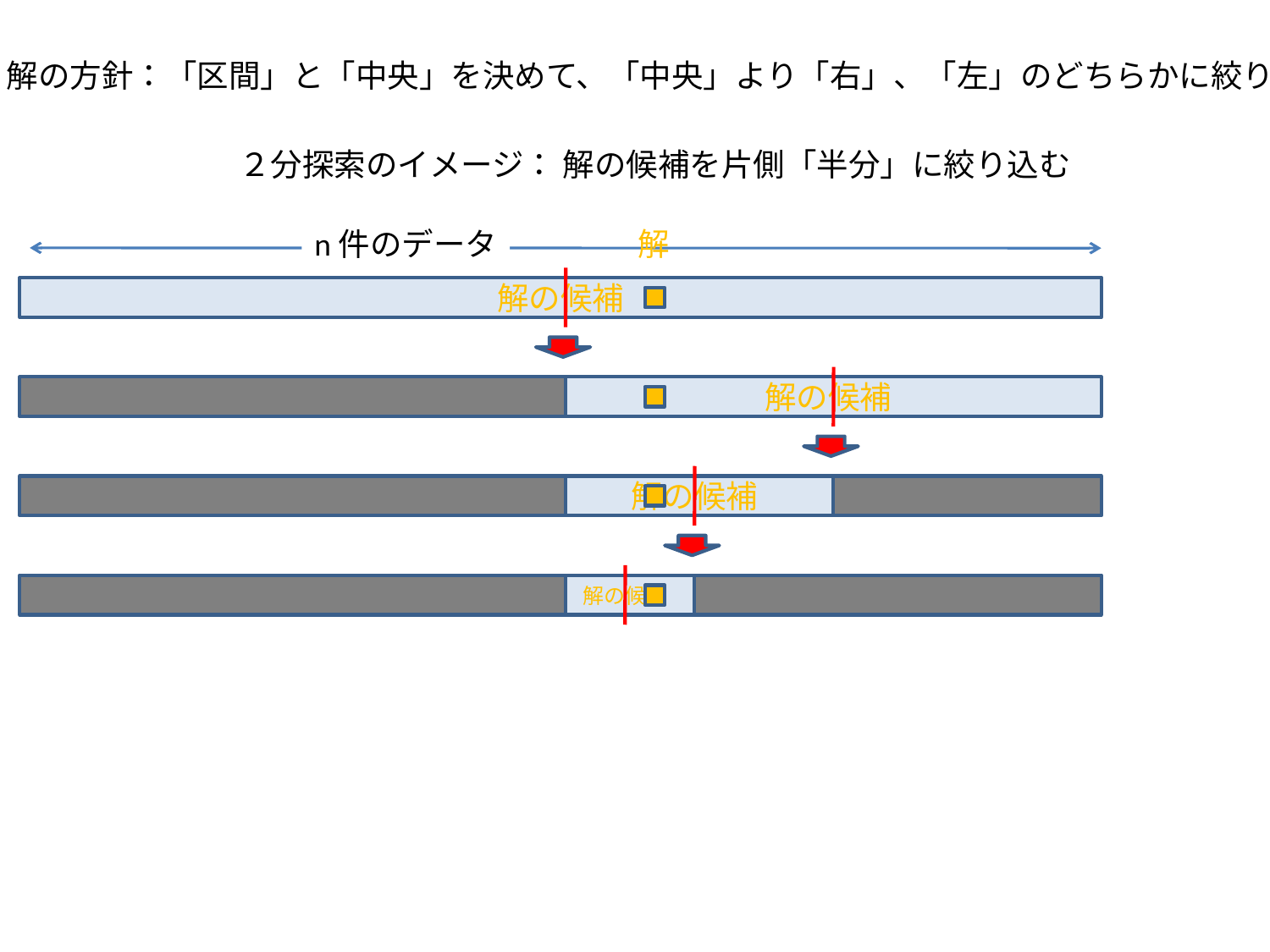

解の方針：「区間」と「中央」を決めて、「中央」より「右」、「左」のどちらかに絞り込む
２分探索のイメージ： 解の候補を片側「半分」に絞り込む
n件のデータ
解
解の候補

解の候補

解の候補

解の候補